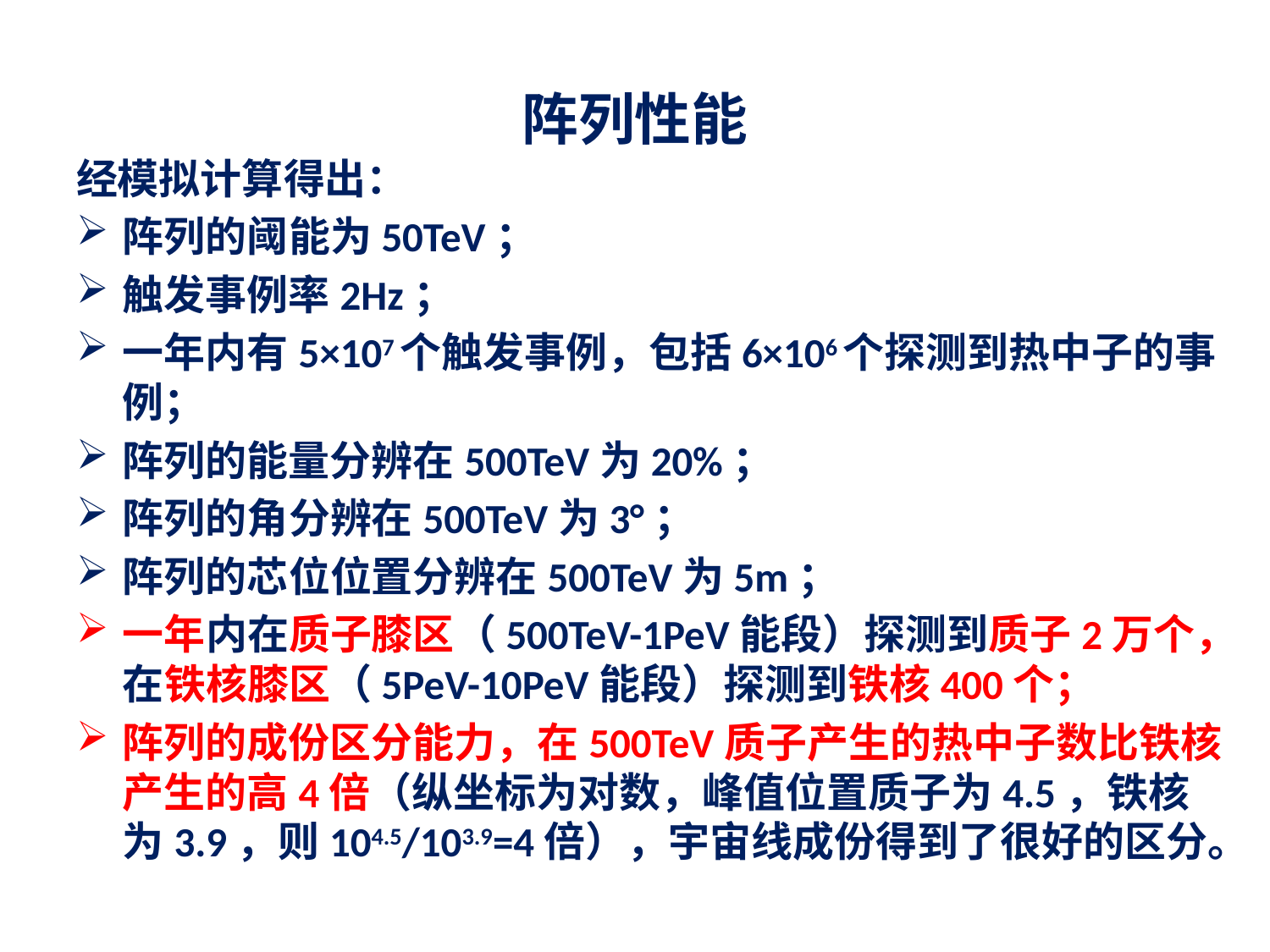

# 阵列性能
经模拟计算得出：
阵列的阈能为50TeV；
触发事例率2Hz；
一年内有5×107个触发事例，包括6×106个探测到热中子的事例；
阵列的能量分辨在500TeV为20%；
阵列的角分辨在500TeV为3°；
阵列的芯位位置分辨在500TeV为5m；
一年内在质子膝区（500TeV-1PeV能段）探测到质子2万个，在铁核膝区（5PeV-10PeV能段）探测到铁核400个；
阵列的成份区分能力，在500TeV质子产生的热中子数比铁核产生的高4倍（纵坐标为对数，峰值位置质子为4.5，铁核为3.9，则104.5/103.9=4倍），宇宙线成份得到了很好的区分。